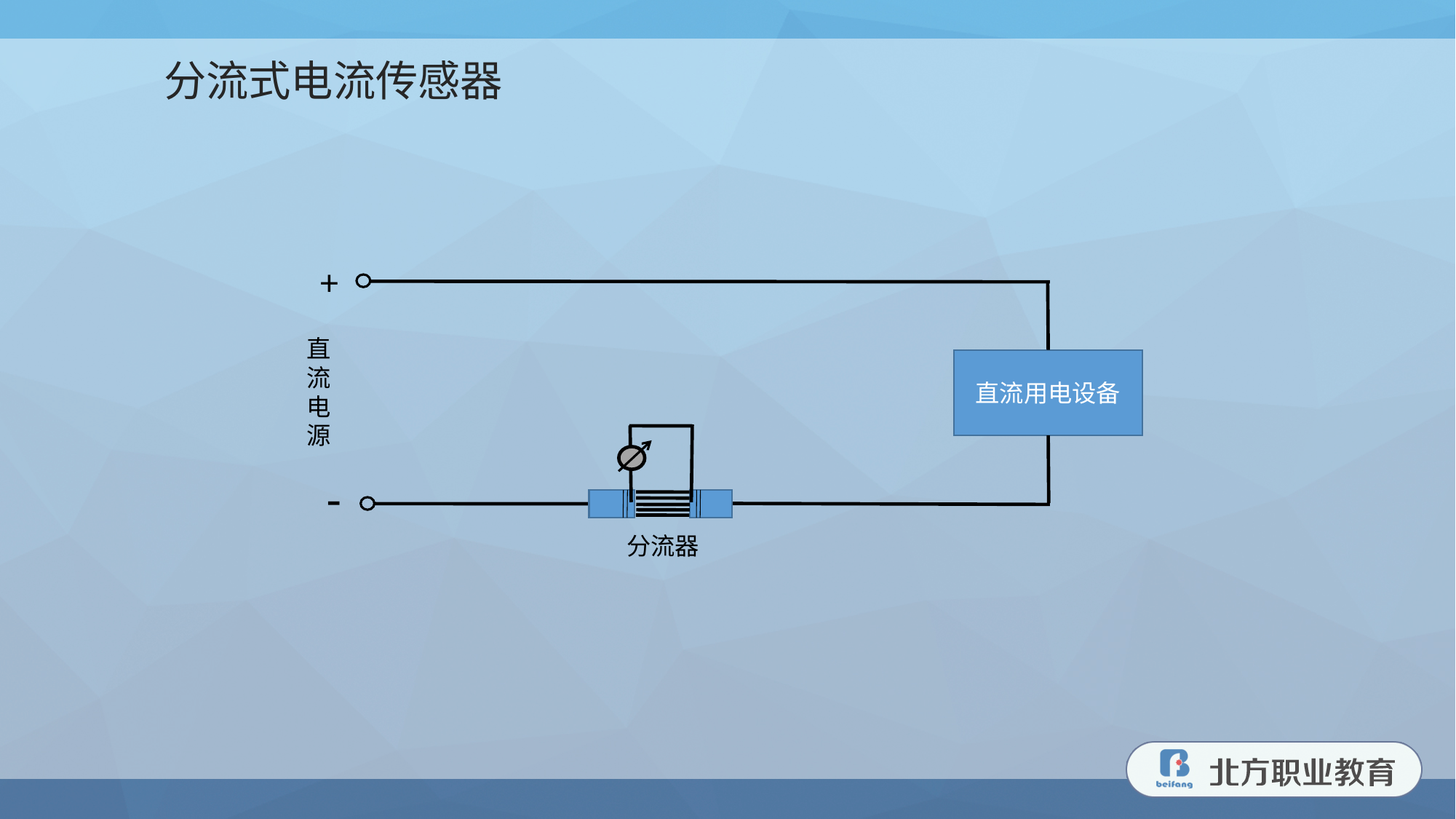

分流式电流传感器
+

直
流
电
源
直流用电设备

-

分流器